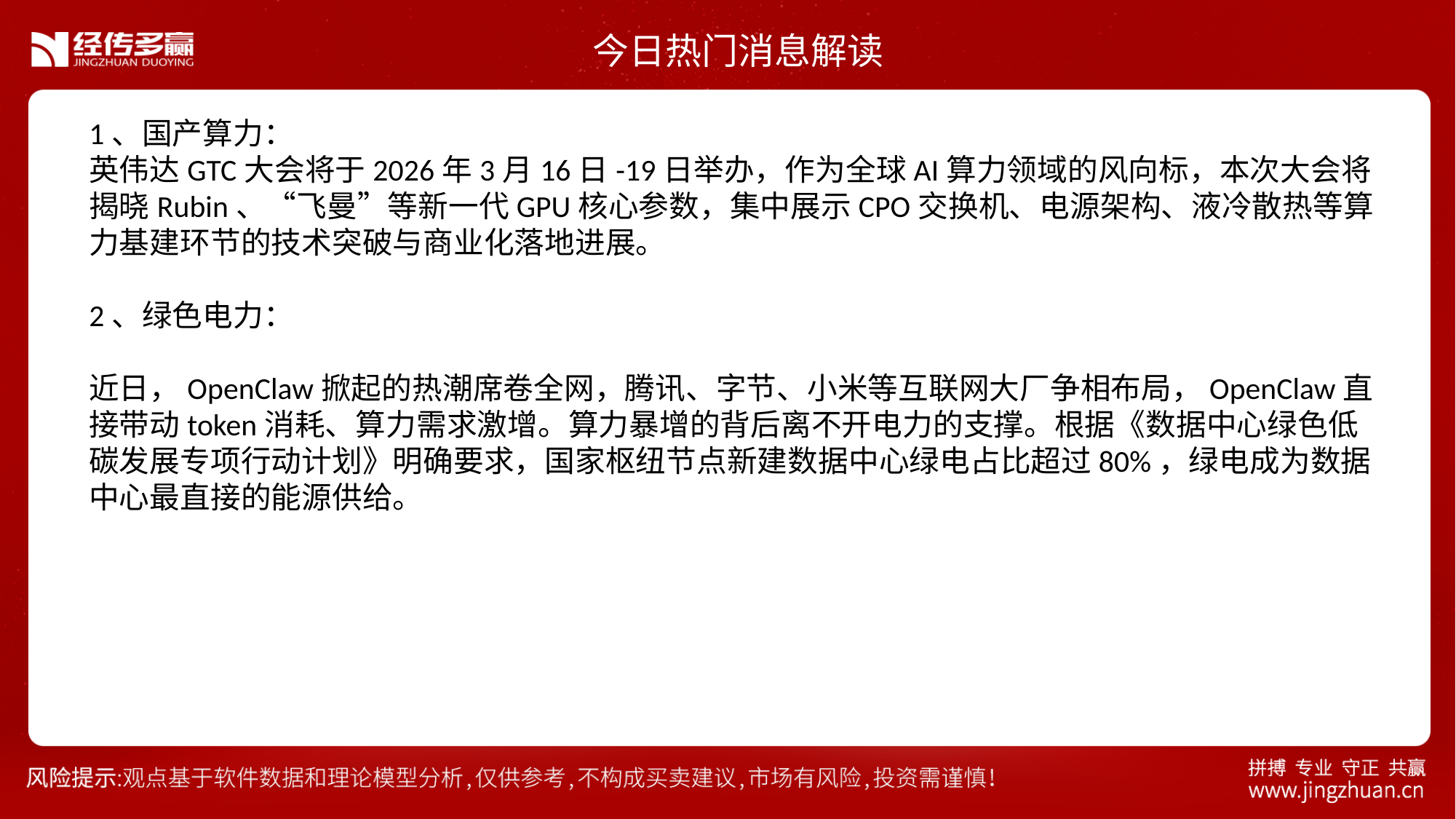

今日热门消息解读
1、国产算力：
英伟达GTC大会将于2026年3月16日-19日举办，作为全球AI算力领域的风向标，本次大会将揭晓Rubin、“飞曼”等新一代GPU核心参数，集中展示CPO交换机、电源架构、液冷散热等算力基建环节的技术突破与商业化落地进展。

2、绿色电力：

近日，OpenClaw掀起的热潮席卷全网，腾讯、字节、小米等互联网大厂争相布局，OpenClaw直接带动token消耗、算力需求激增。算力暴增的背后离不开电力的支撑。根据《数据中心绿色低碳发展专项行动计划》明确要求，国家枢纽节点新建数据中心绿电占比超过80%，绿电成为数据中心最直接的能源供给。